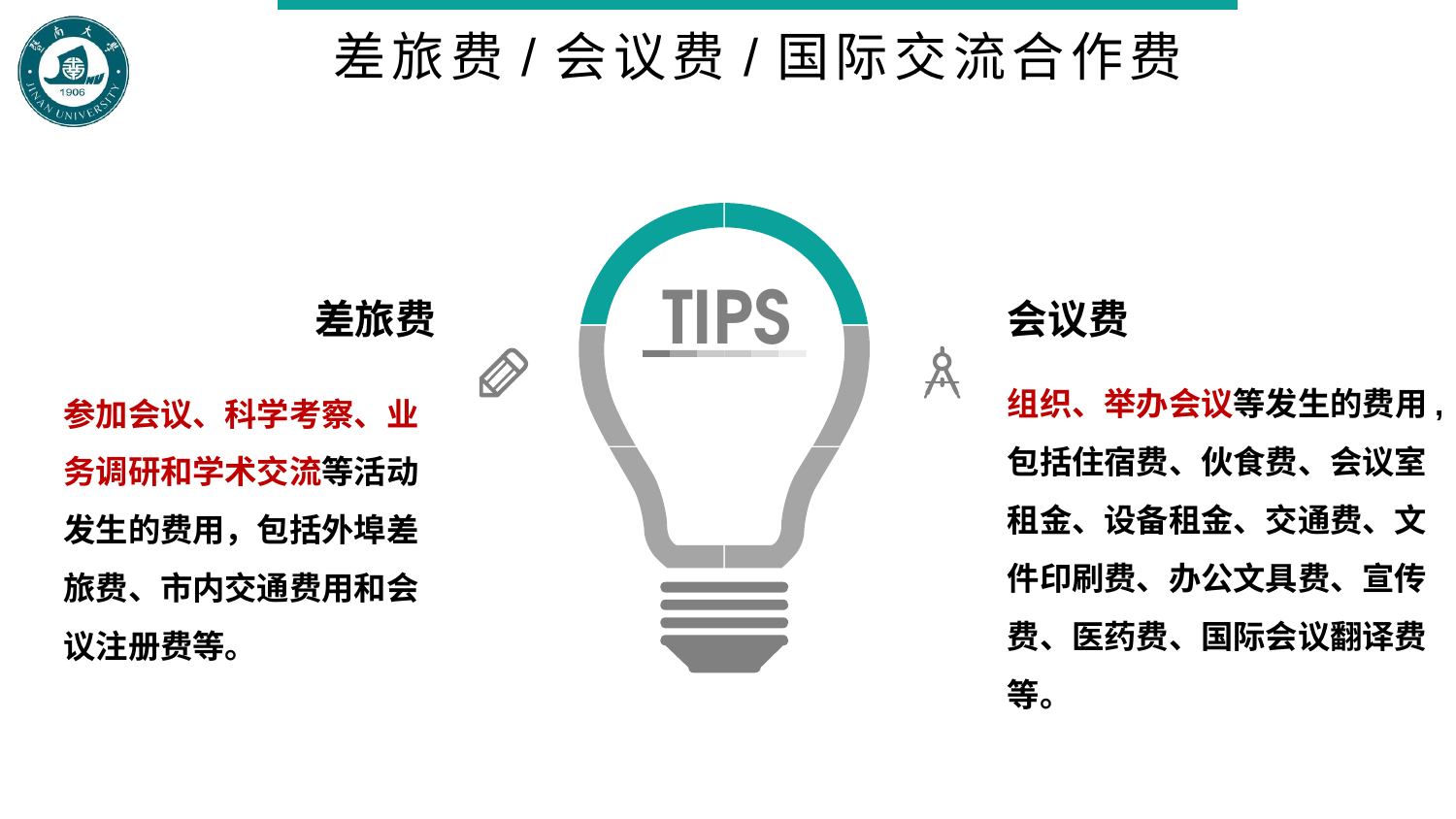

差旅费/会议费/国际交流合作费

TIPS
差旅费
会议费

组织、举办会议等发生的费用,包括住宿费、伙食费、会议室租金、设备租金、交通费、文件印刷费、办公文具费、宣传费、医药费、国际会议翻译费等。
参加会议、科学考察、业务调研和学术交流等活动发生的费用，包括外埠差旅费、市内交通费用和会议注册费等。